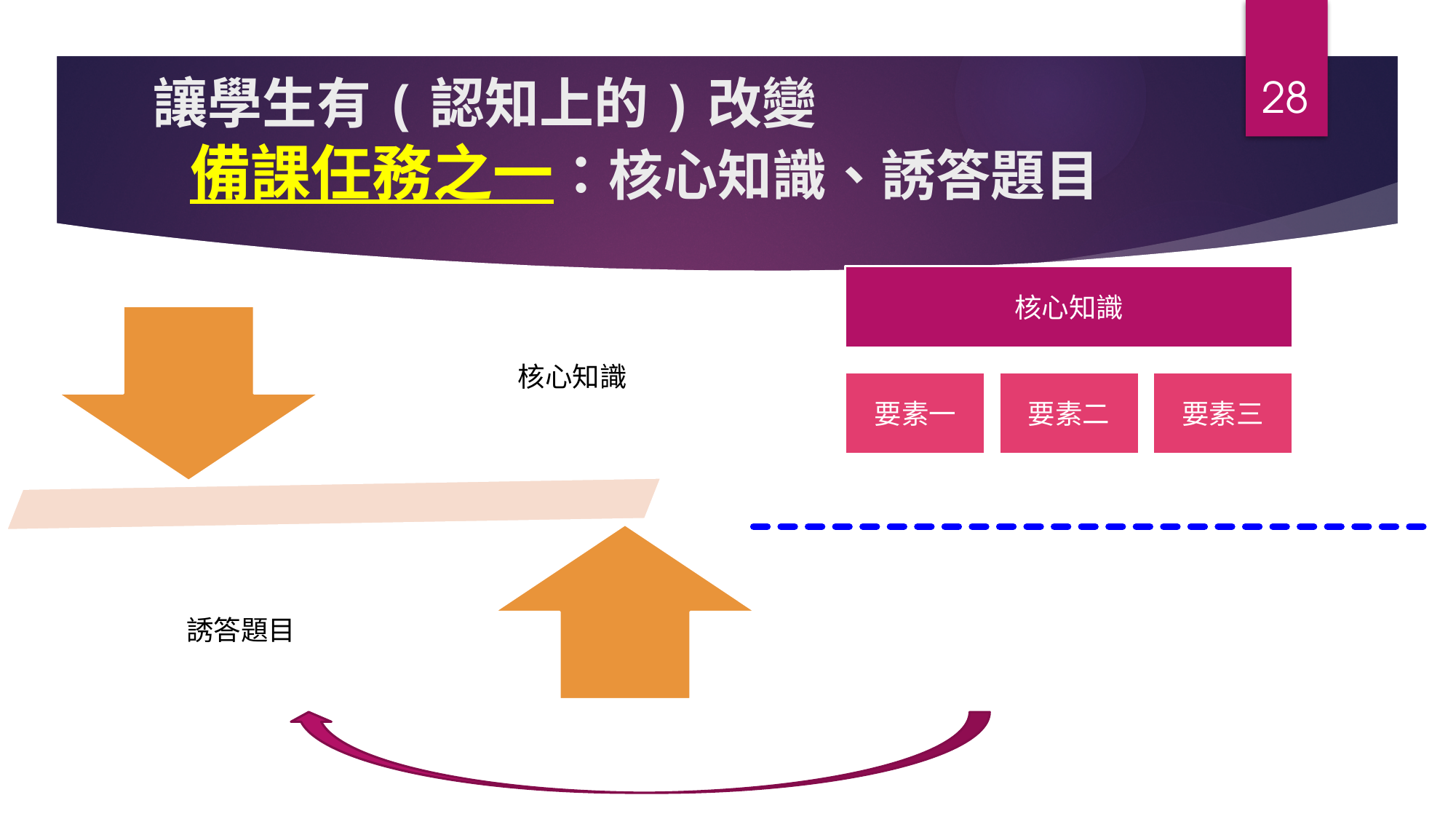

28
# 讓學生有(認知上的)改變 備課任務之一：核心知識、誘答題目
核心知識
要素一
要素二
要素三
核心知識
誘答題目